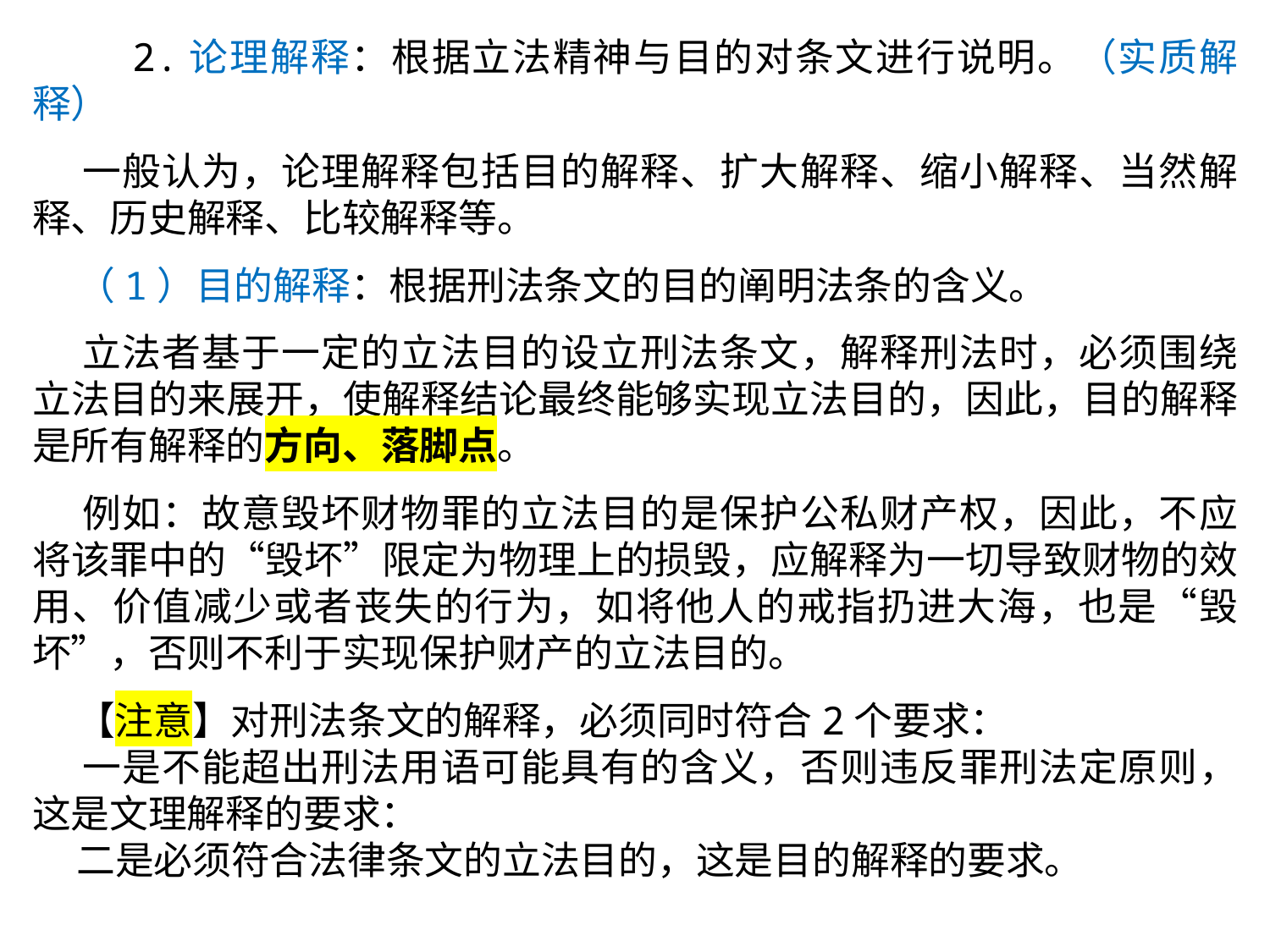

2.论理解释：根据立法精神与目的对条文进行说明。（实质解释）

    一般认为，论理解释包括目的解释、扩大解释、缩小解释、当然解释、历史解释、比较解释等。

    （1）目的解释：根据刑法条文的目的阐明法条的含义。

    立法者基于一定的立法目的设立刑法条文，解释刑法时，必须围绕立法目的来展开，使解释结论最终能够实现立法目的，因此，目的解释是所有解释的方向、落脚点。

    例如：故意毁坏财物罪的立法目的是保护公私财产权，因此，不应将该罪中的“毁坏”限定为物理上的损毁，应解释为一切导致财物的效用、价值减少或者丧失的行为，如将他人的戒指扔进大海，也是“毁坏”，否则不利于实现保护财产的立法目的。

    【注意】对刑法条文的解释，必须同时符合2个要求：
    一是不能超出刑法用语可能具有的含义，否则违反罪刑法定原则，这是文理解释的要求：
    二是必须符合法律条文的立法目的，这是目的解释的要求。